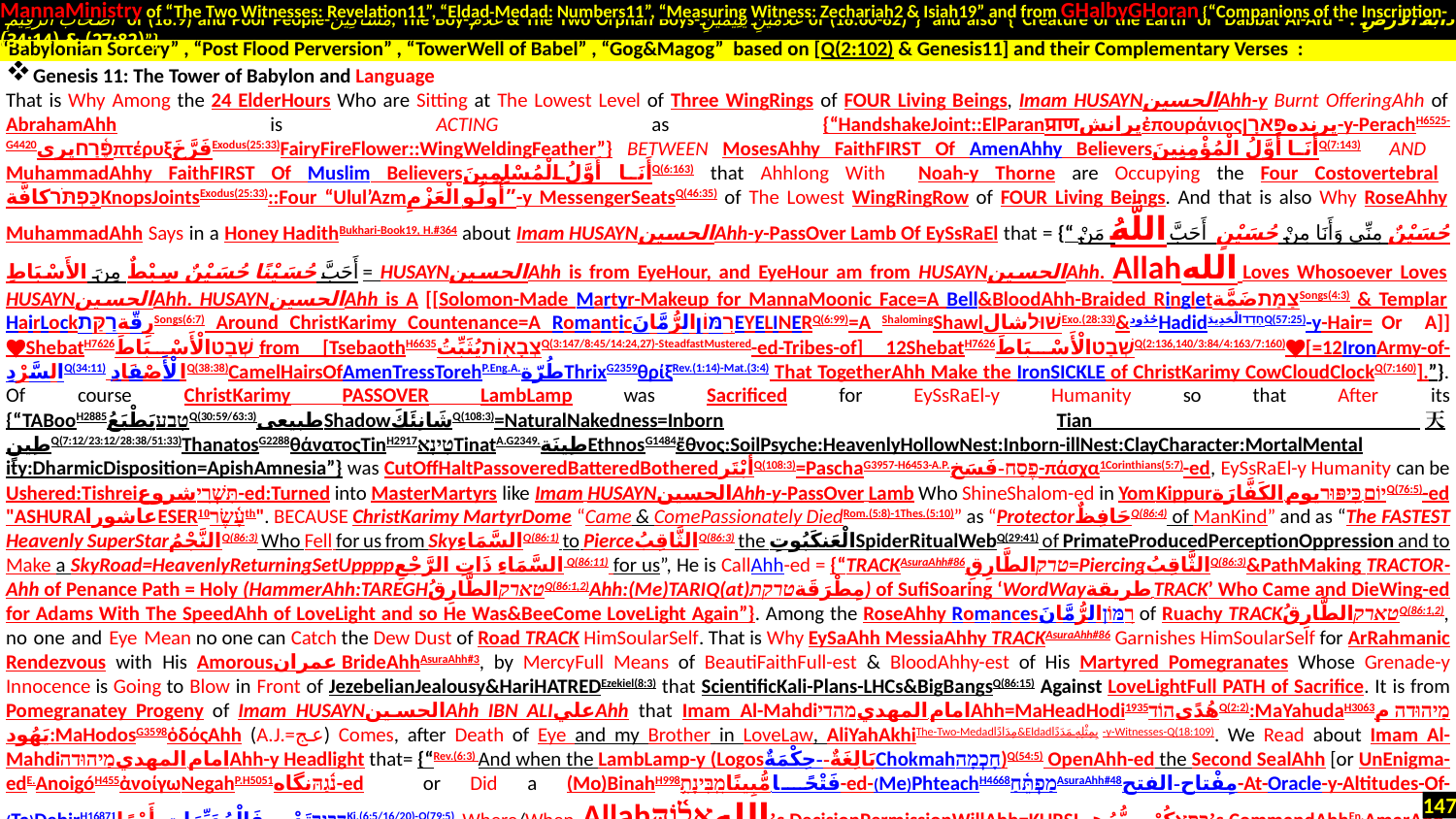

MannaMinistry of “The Two Witnesses: Revelation11”, “Eldad-Medad: Numbers11”, “Measuring Witness: Zechariah2 & Isiah19” and from GHalbyGHoran {“Companions of the Inscription-
 أَصْحَابَ الرَّقِيمِ  of (18:9) and Poor People-مَسَاكِينَ, The Boy-غُلَامُ & The Two Orphan Boys-غُلَامَيْنِ يَتِيمَيْنِ of (18:60-82)”}  and also  {“Creature of the Earth  or  Dabbat Al-Ard - دَابَّةُ الْأَرْضِ : (27:82) & (34:14)”}

Genesis 11: The Tower of Babylon and Language
That is Why Among the 24 ElderHours Who are Sitting at The Lowest Level of Three WingRings of FOUR Living Beings, Imam HUSAYNالحسينAhh-y Burnt OfferingAhh of AbrahamAhh is ACTING as {“HandshakeJoint::ElParanप्राणپرانشἐπουράνιοςپرندهפָּארָן-y-PerachH6525-G4420פֶּ֫רַחپریπτέρυξفَرَّخَExodus(25:33)FairyFireFlower::WingWeldingFeather”} BETWEEN MosesAhhy FaithFIRST Of AmenAhhy Believersأَنَا أَوَّلُ الْمُؤْمِنِينَQ(7:143)  AND  MuhammadAhhy FaithFIRST Of Muslim Believersأَنَا أَوَّلُ الْمُسْلِمِينَQ(6:163) that Ahhlong With  Noah-y Thorne are Occupying the Four Costovertebral כַּפְתֹּרكافَّةKnopsJointsExodus(25:33)::Four “Ulul’Azmأُولُو الْعَزْمِ”-y MessengerSeatsQ(46:35) of The Lowest WingRingRow of FOUR Living Beings. And that is also Why RoseAhhy MuhammadAhh Says in a Honey HadithBukhari-Book19, H.#364 about Imam HUSAYNالحسينAhh-y-PassOver Lamb Of EySsRaEl that = {“ حُسَيْنٌ مِنِّي وَأَنَا مِنْ حُسَيْنٍ أَحَبَّ اللَّهُ مَنْ أَحَبَّ حُسَيْنًا حُسَيْنٌ سِبْطٌ مِنَ الأَسْبَاطِ= HUSAYNالحسينAhh is from EyeHour, and EyeHour am from HUSAYNالحسينAhh. Allahالله Loves Whosoever Loves HUSAYNالحسينAhh. HUSAYNالحسينAhh is A [[Solomon-Made Martyr-Makeup for MannaMoonic Face=A Bell&BloodAhh-Braided RingletצַמַּתضَمَّةSongs(4:3) & Templar HairLockرِقّةרַקַּתSongs(6:7) Around ChristKarimy Countenance=A RomanticרִמּוֹןالرُّمَّانَEYELINERQ(6:99)=A ShalomingShawlשׁוּלشالExo.(28:33)&حُدُودHadidחָדַד‬الْحَدِيدَQ(57:25)-y-Hair= Or  A]] ♥ShebatH7626שְׁבַטالْأَسْبَاطَ from [TsebaothH6635צְבָא֖וֹתيُثَبِّتُQ(3:147/8:45/14:24,27)-SteadfastMustered-ed-Tribes-of] 12ShebatH7626שְׁבַטالْأَسْبَاطَQ(2:136,140/3:84/4:163/7:160)♥[=12IronArmy-of-السَّرْدِQ(34:11) الْأَصْفَادِQ(38:38)CamelHairsOfAmenTressTorehP.Eng.A.طُرّةThrixG2359θρίξRev.(1:14)-Mat.(3:4) That TogetherAhh Make the IronSICKLE of ChristKarimy CowCloudClockQ(7:160)].”}. Of course ChristKarimy PASSOVER LambLamp was Sacrificed for EySsRaEl-y Humanity so that After its {“TABooH2885טָבַעيَطْبَعُQ(30:59/63:3)طبیعیShadowشَانِئَكَQ(108:3)=NaturalNakedness=Inborn Tian天طِينٍQ(7:12/23:12/28:38/51:33)ThanatosG2288θάνατοςTinH2917טִינָאTinatA.G2349.طِينَةEthnosG1484ἔθνος:SoilPsyche:HeavenlyHollowNest:Inborn-illNest:ClayCharacter:MortalMental ity:DharmicDisposition=ApishAmnesia”} was CutOffHaltPassoveredBatteredBotheredأبْتَرQ(108:3)=PaschaG3957-H6453-A.P.פֶסַח-فَسَخ-πάσχα1Corinthians(5:7)-ed, EySsRaEl-y Humanity can be Ushered:Tishrei‬תִּשְׁרִיشروع-ed:Turned into MasterMartyrs like Imam HUSAYNالحسينAhh-y-PassOver Lamb Who ShineShalom-ed in Yom Kippurיוֹם כִּיפּוּרيوم الكَفَّارَةQ(76:5)-ed "ASHURAعاشورا‬‎ESERעָ֫שֶׂר10th". BECAUSE ChristKarimy MartyrDome “Came & ComePassionately DiedRom.(5:8)-1Thes.(5:10)” as “ProtectorحَافِظٌQ(86:4) of ManKind” and as “The FASTEST Heavenly SuperStarالنَّجْمُQ(86:3) Who Fell for us from SkyالسَّمَاءِQ(86:1) to PierceالثَّاقِبُQ(86:3) the الْعَنكَبُوتِSpiderRitualWebQ(29:41) of PrimateProducedPerceptionOppression and to Make a SkyRoad=HeavenlyReturningSetUppppالسَّمَاءِ ذَاتِ الرَّجْعِ Q(86:11) for us”, He is CallAhh-ed = {“TRACKAsuraAhh#86טרקالطَّارِقِ=PiercingالثَّاقِبُQ(86:3)&PathMaking TRACTOR-Ahh of Penance Path = Holy (HammerAhh:TAREGHטארקالطَّارِقُQ(86:1,2)Ahh:(Me)TARIQ(at)مِطْرَقَةטרקת) of SufiSoaring ‘WordWayطریقة  TRACK’ Who Came and DieWing-ed for Adams With The SpeedAhh of LoveLight and so He Was&BeeCome LoveLight Again”}. Among the RoseAhhy Romancesרִמּוֹןالرُّمَّانَ of Ruachy TRACKטארקالطَّارِقُQ(86:1,2), no one and Eye Mean no one can Catch the Dew Dust of Road TRACK HimSoularSelf. That is Why EySaAhh MessiaAhhy TRACKAsuraAhh#86 Garnishes HimSoularSelf for ArRahmanic Rendezvous with His Amorousعمران BrideAhhAsuraAhh#3, by MercyFull Means of BeautiFaithFull-est & BloodAhhy-est of His Martyred Pomegranates Whose Grenade-y Innocence is Going to Blow in Front of JezebelianJealousy&HariHATREDEzekiel(8:3) that ScientificKali-Plans-LHCs&BigBangsQ(86:15) Against LoveLightFull PATH of Sacrifice. It is from Pomegranatey Progeny of Imam HUSAYNالحسينAhh IBN ALIعليAhh that Imam Al-Mahdiامام المهديמהדיAhh=MaHeadHodi1935هُدًىהוֹדQ(2:2):MaYahudaH3063מַיהוּדהم يَهُود:MaHodosG3598ὁδόςAhh (A.J.=عج) Comes, after Death of Eye and my Brother in LoveLaw, AliYahAkhiThe-Two-Medadمِدَادًا&Eldadبِمِثْلِهِ مَدَدًا-y-Witnesses-Q(18:109). We Read about Imam Al-Mahdiامام المهديמַיהוּדהAhh-y Headlight that= {“Rev.(6:3) And when the LambLamp-y (Logosبَالِغَةٌ--حِكْمَةٌChokmahחָכְמָה)Q(54:5) OpenAhh-ed the Second SealAhh [or UnEnigma-edE.AnoigóH455ἀνοίγωNegahP.H5051נֹ֫גַהּنگاه-ed  or Did a (Mo)BinahH998فَتْحًا مُّبِينًاמִֽבִּינָתִ֥-ed-(Me)PhteachH4668מַפְתֵּ֫חַAsuraAhh#48مِفْتاح-الفتح-At-Oracle-y-Altitudes-Of-(Ta)DebirH1687דְּבִירتَدْبِير-فَالْمُدَبِّرَاتِ أَمْرًا1Ki.(6:5/16/20)-Q(79:5) Where/When Allahاللهאֱל֫וֹהַּ’s DecisionPermissionWillAhh=KURSIכִּסֵּאكُرْسِيُّهُ هو’s CommandAhhEn.AmarAhh-يُدَبِّرُ الْأَمْرَאָמַרQ(10:3/13:2)-Gen.(1:3)AZANH238/41/G1832إِذْنِאָזַןἐξὸνAhhQ(5:110/4:64/3:166/2:97) is Received=Ear-ed=Heard=Seen by ChristKarimy Cowputer & then Unzipped for Debir to Register], I heard the Voice of the Second Being Saying, "Come." Rev.(6:4) And Another HorseHipposG2462ἵπποςAspaAvestaافسا-اسبAshvaS.अश्‍व  Came, a Red[Rimmonרִמּוֹןالرُّمَّانَ]One, and the [Imam-Al-MahdiמַיהוּדהὁδόςHeadWayامام المهديAhh-y] One Sitting on It,
“Babylonian Sorcery” , “Post Flood Perversion” , “TowerWell of Babel” , “Gog&Magog”  based on [Q(2:102) & Genesis11] and their Complementary Verses  :
147